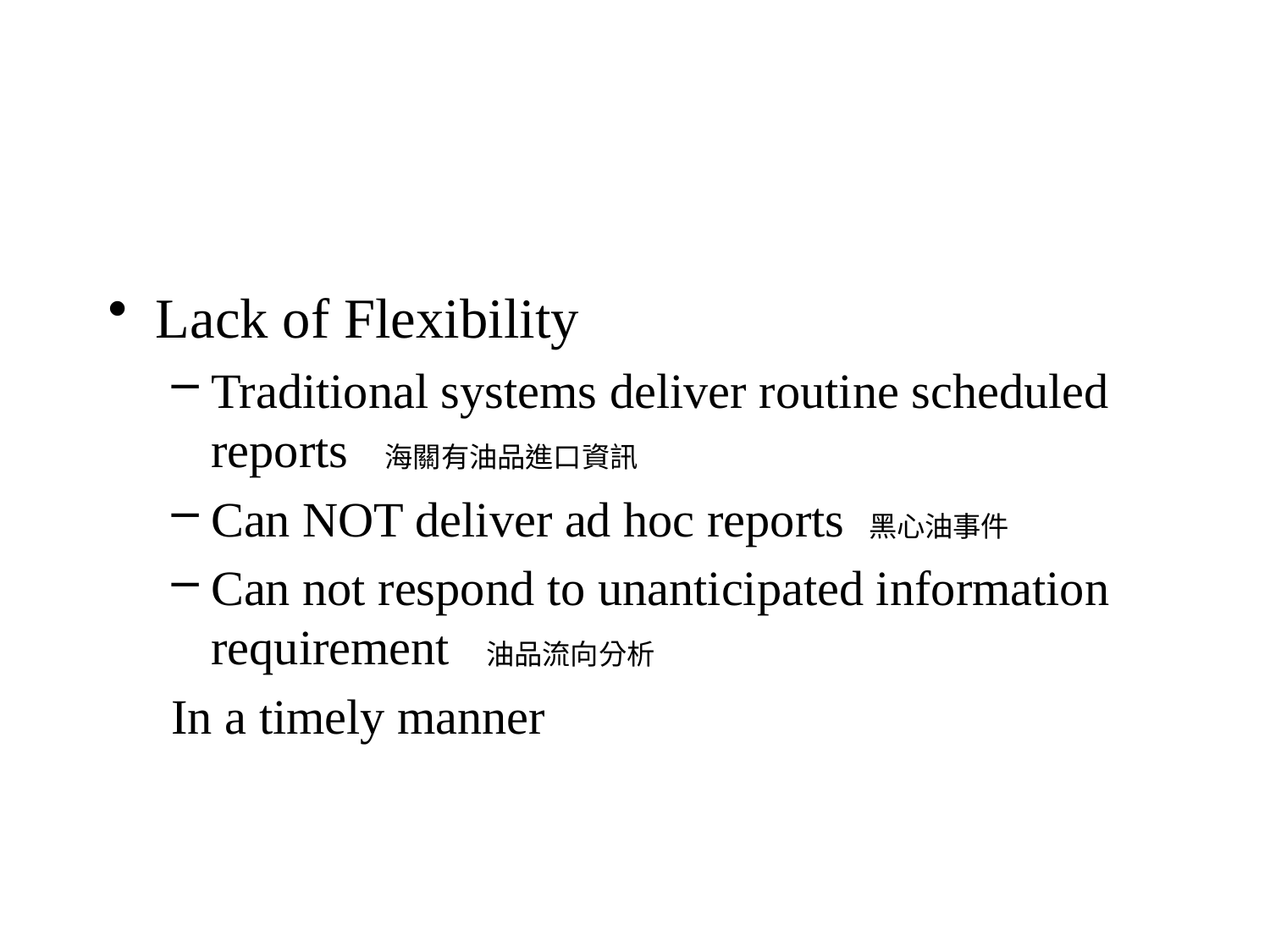

#
Lack of Flexibility
Traditional systems deliver routine scheduled reports  海關有油品進口資訊
Can NOT deliver ad hoc reports 黑心油事件
Can not respond to unanticipated information requirement  油品流向分析
In a timely manner